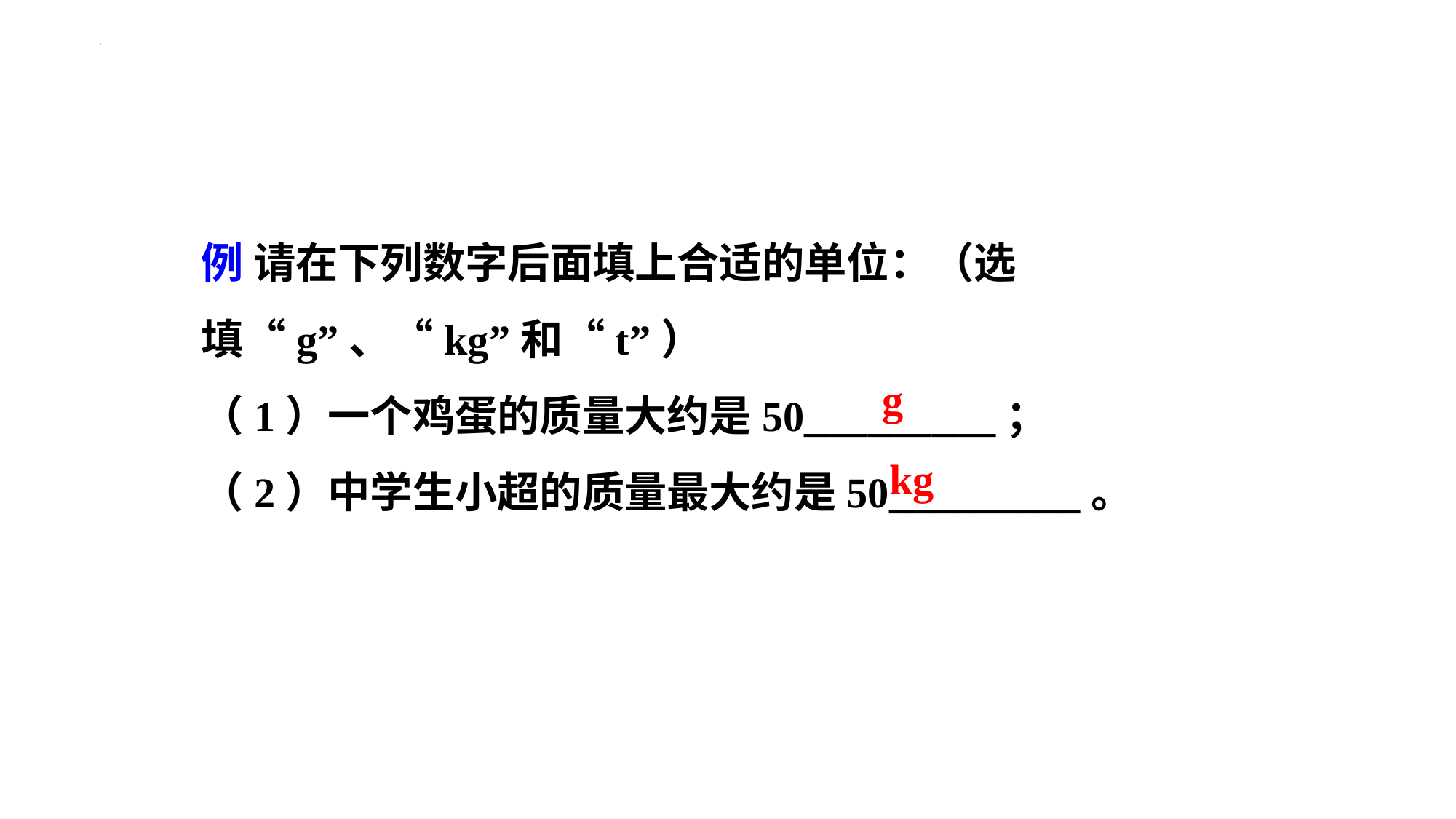

例 请在下列数字后面填上合适的单位：（选填“g”、“kg”和“t”）
（1）一个鸡蛋的质量大约是50_________；
（2）中学生小超的质量最大约是50_________。
g
kg